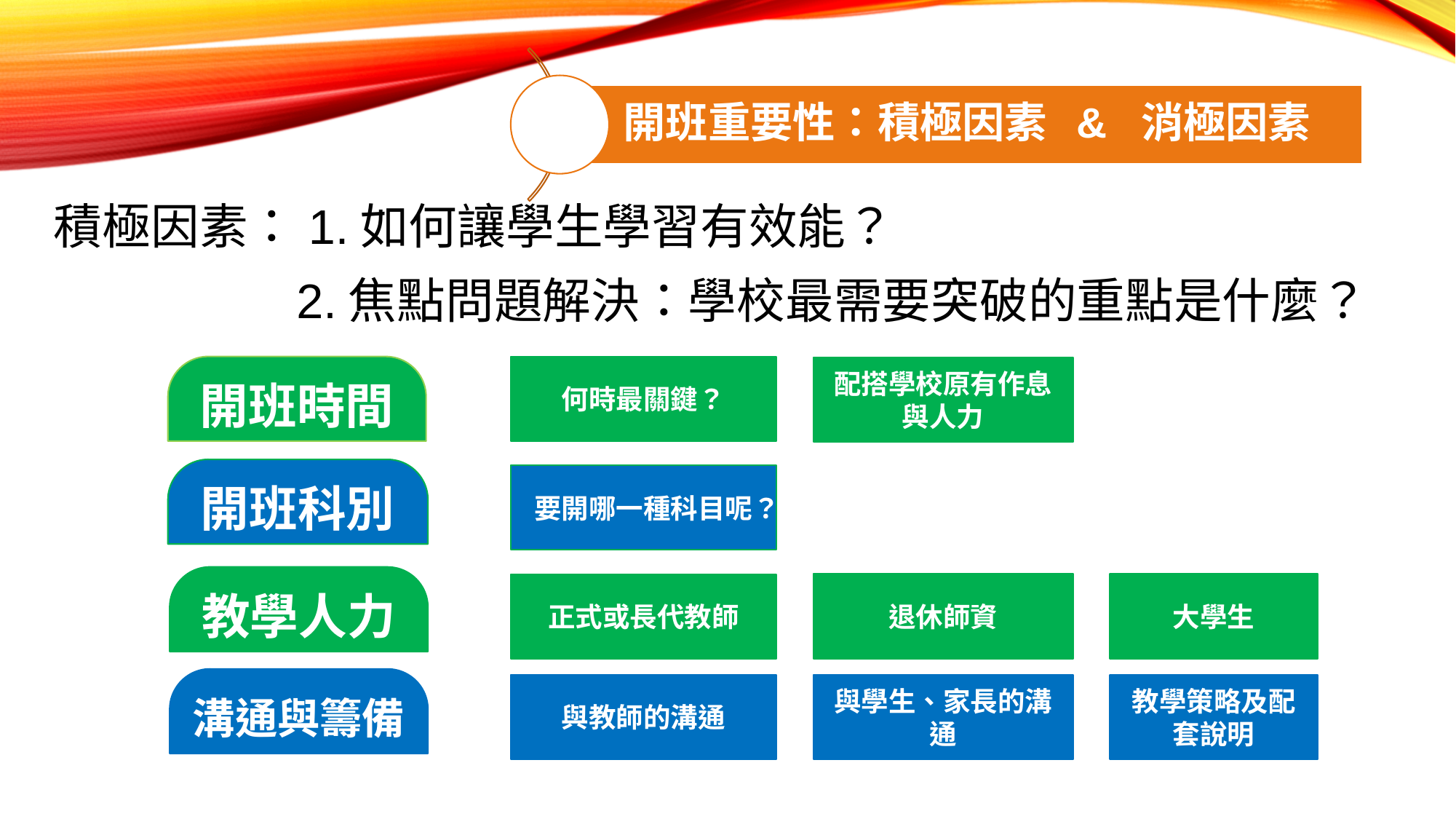

開班重要性：積極因素  &  消極因素
積極因素：1.如何讓學生學習有效能？
2.焦點問題解決：學校最需要突破的重點是什麼？
開班時間
何時最關鍵？
配搭學校原有作息與人力
開班科別
要開哪一種科目呢？
教學人力
退休師資
大學生
正式或長代教師
溝通與籌備
與教師的溝通
與學生、家長的溝通
教學策略及配套說明